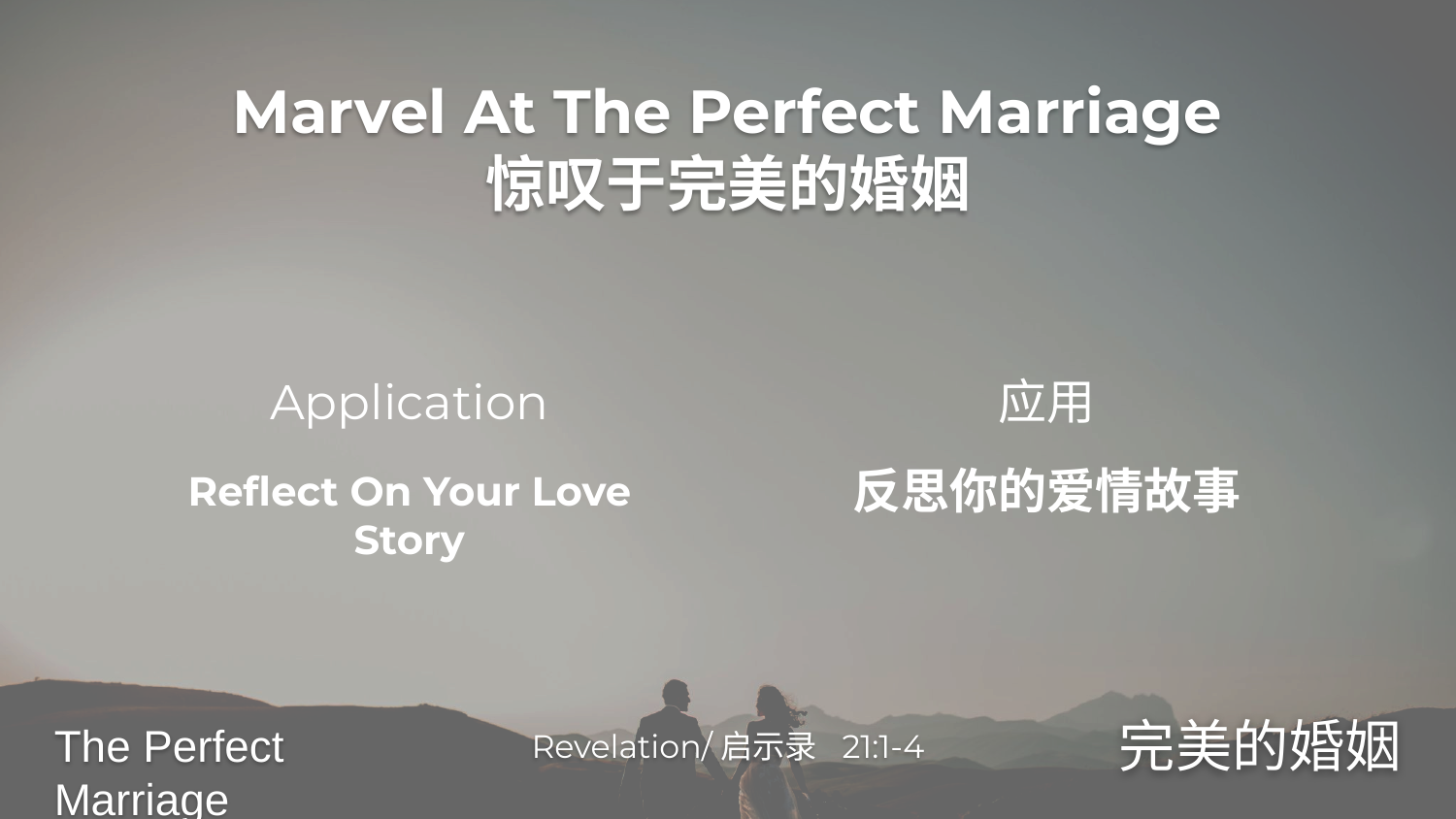

Marvel At The Perfect Marriage 惊叹于完美的婚姻

Application
应用
反思你的爱情故事
Reflect On Your Love Story